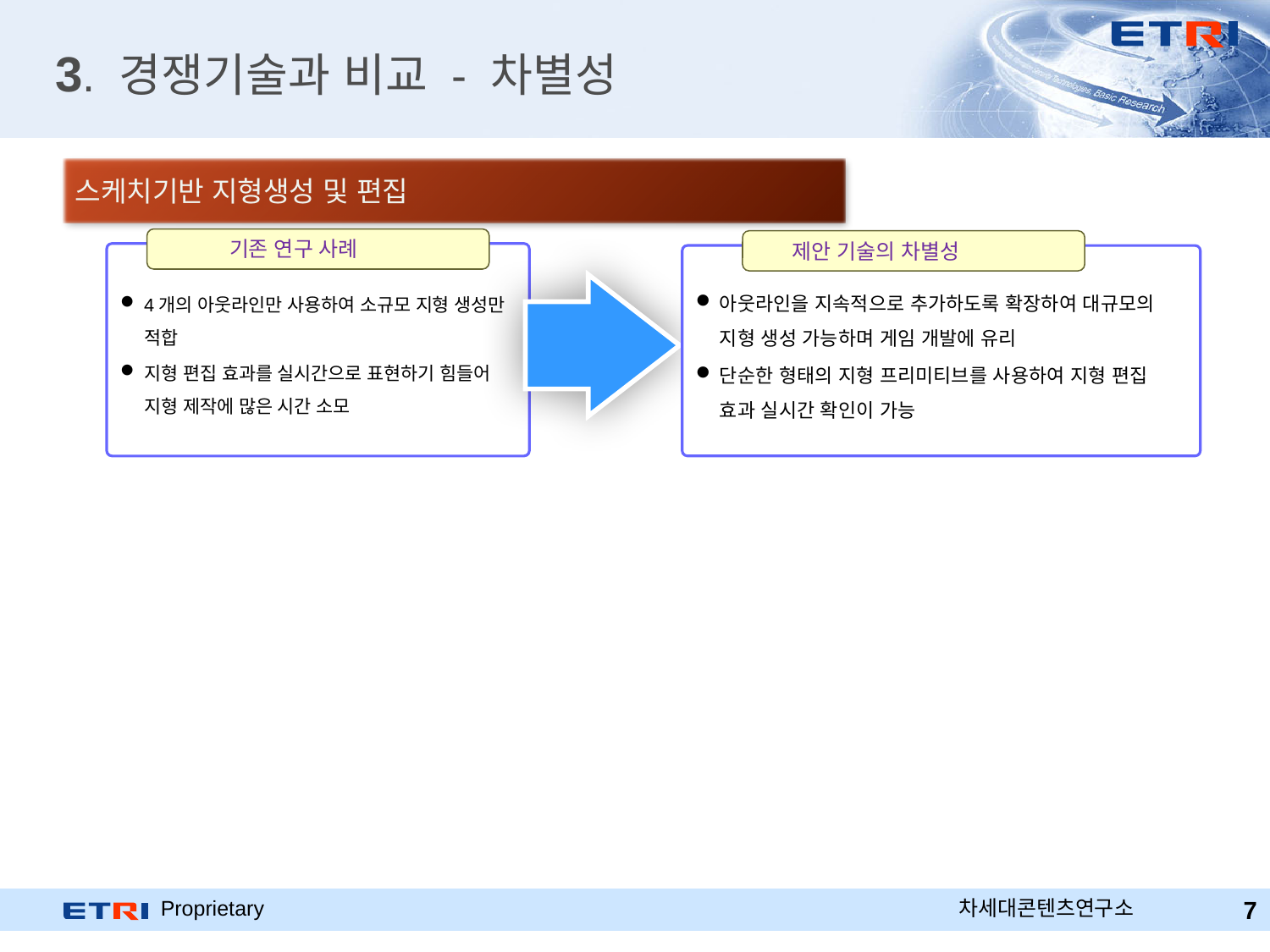

# 3. 경쟁기술과 비교 - 차별성
스케치기반 지형생성 및 편집

기존 연구 사례

제안 기술의 차별성
4개의 아웃라인만 사용하여 소규모 지형 생성만 적합
지형 편집 효과를 실시간으로 표현하기 힘들어 지형 제작에 많은 시간 소모
아웃라인을 지속적으로 추가하도록 확장하여 대규모의 지형 생성 가능하며 게임 개발에 유리
단순한 형태의 지형 프리미티브를 사용하여 지형 편집 효과 실시간 확인이 가능

차세대콘텐츠연구소
7